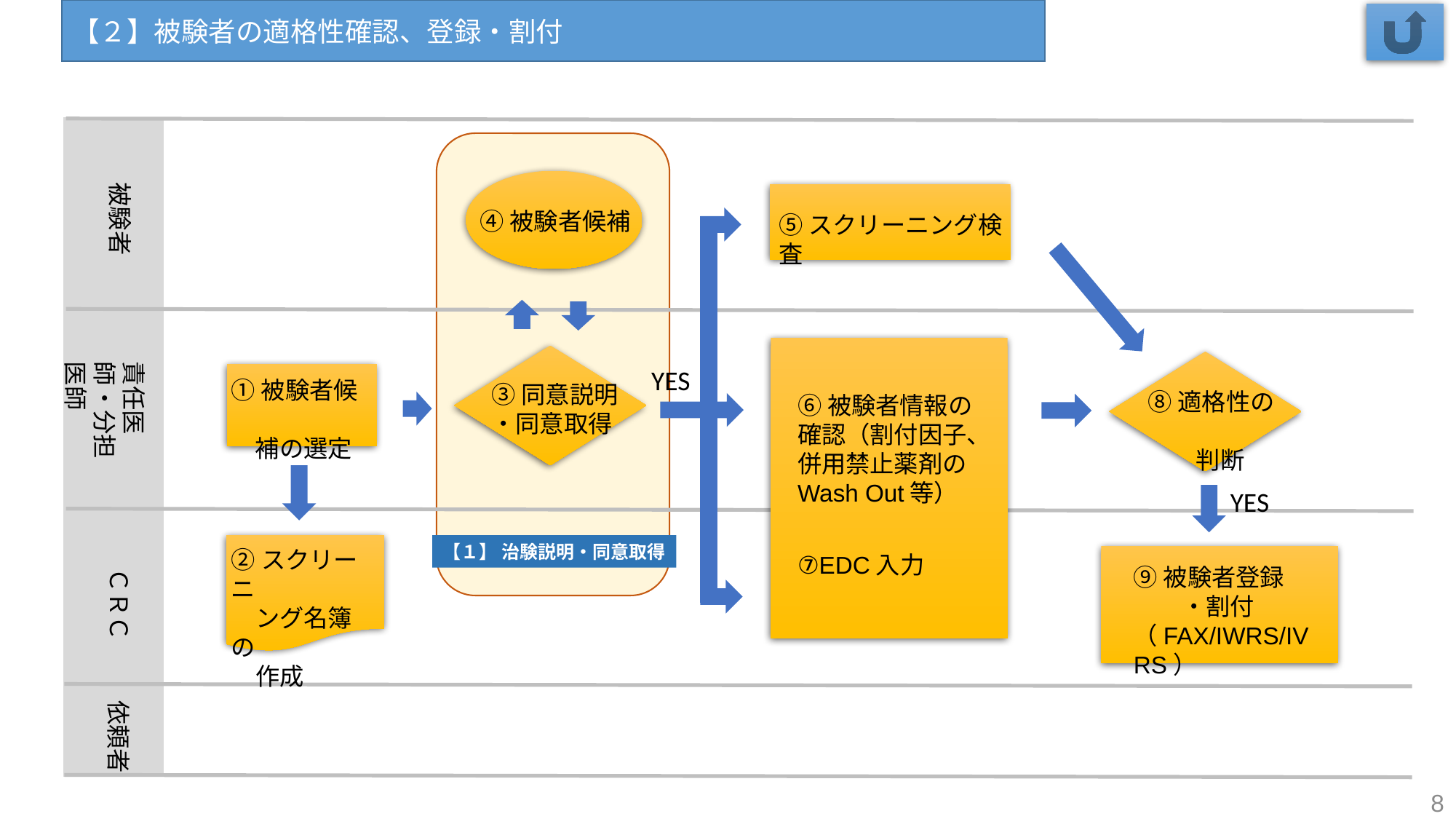

【２】被験者の適格性確認、登録・割付

④被験者候補
被験者

⑤スクリーニング検査

③同意説明
・同意取得
責任医師・分担医師

⑧適格性の
　　判断
YES

①被験者候
　補の選定
⑥被験者情報の確認（割付因子、併用禁止薬剤のWash Out等）

⑦EDC入力

YES

②スクリーニ
　ング名簿の
　作成
【１】 治験説明・同意取得

⑨被験者登録
　　・割付（FAX/IWRS/IVRS）
ＣＲＣ

依頼者